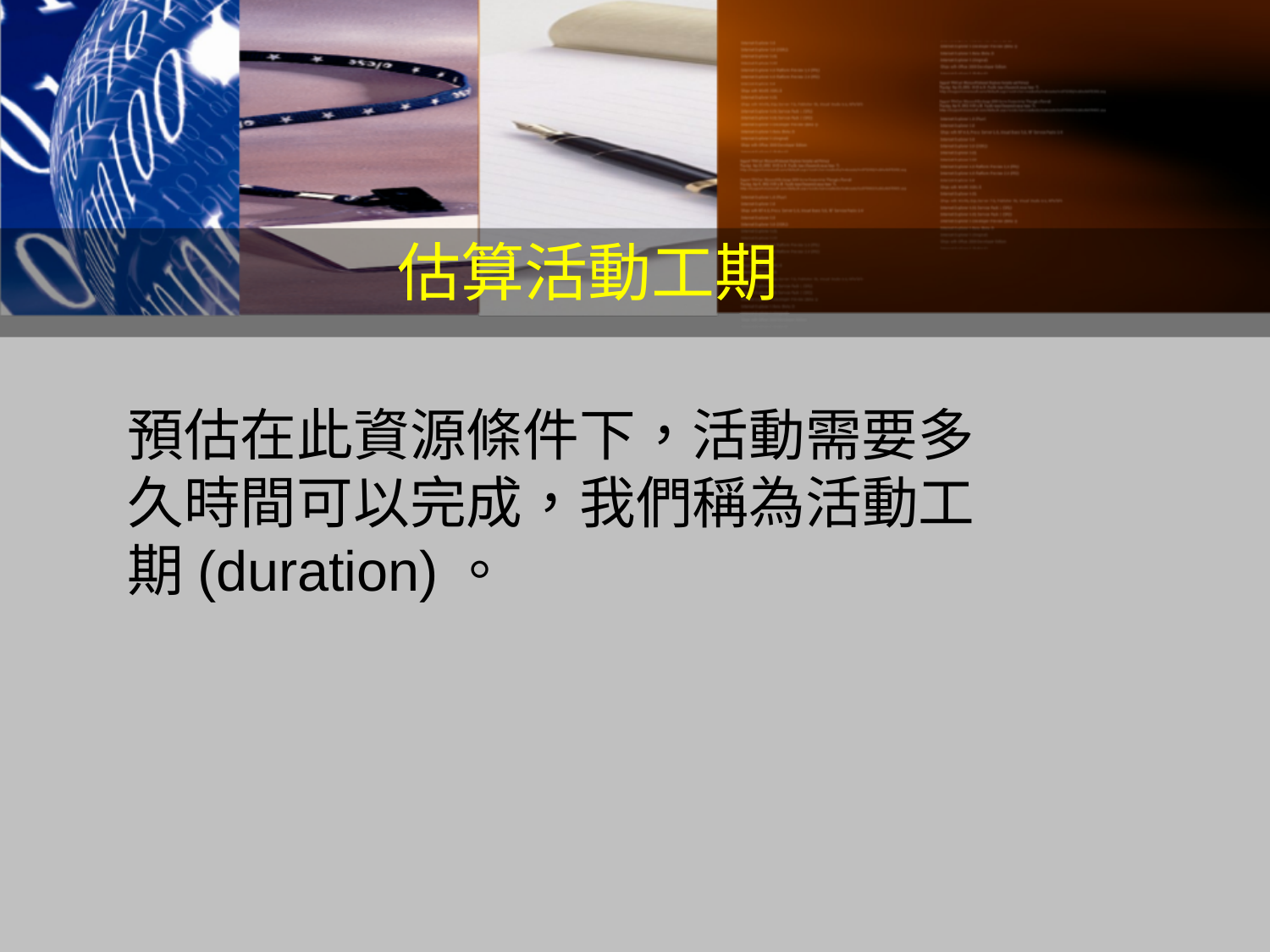

估算活動工期
預估在此資源條件下，活動需要多久時間可以完成，我們稱為活動工期(duration)。